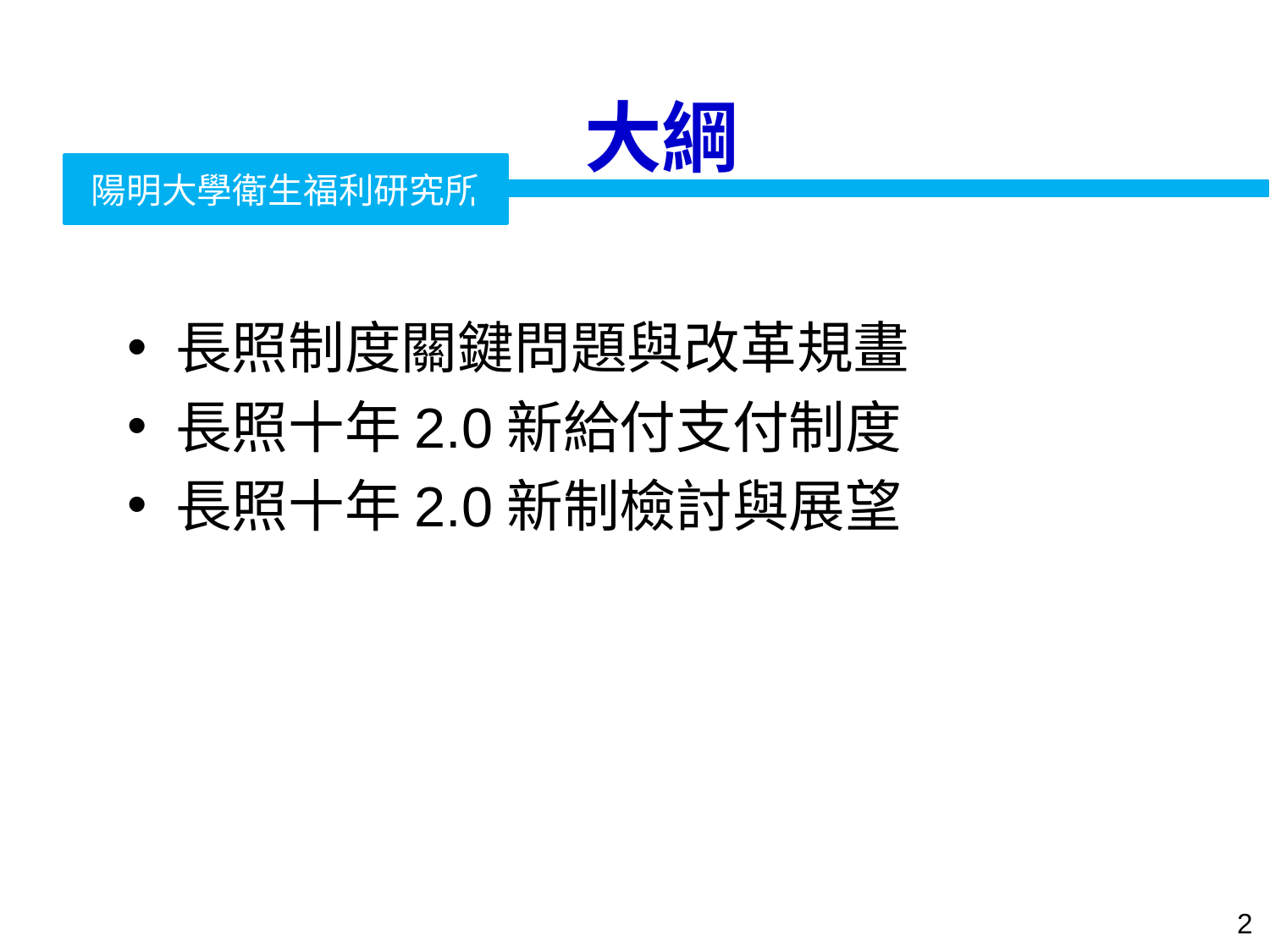

# 大綱
長照制度關鍵問題與改革規畫
長照十年2.0新給付支付制度
長照十年2.0新制檢討與展望

2